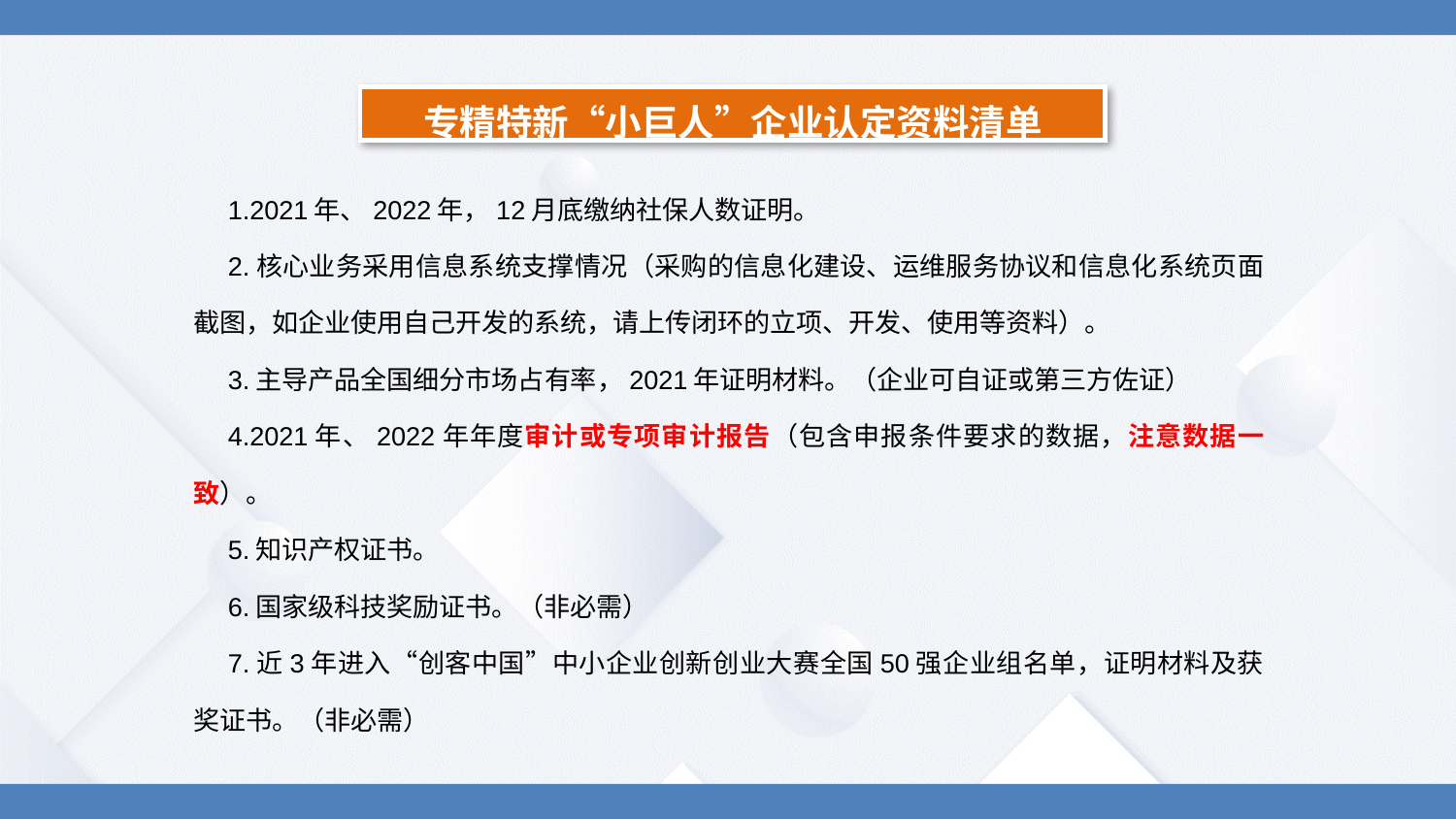

专精特新“小巨人”企业认定资料清单

1.2021年、2022年，12月底缴纳社保人数证明。
2.核心业务采用信息系统支撑情况（采购的信息化建设、运维服务协议和信息化系统页面截图，如企业使用自己开发的系统，请上传闭环的立项、开发、使用等资料）。
3.主导产品全国细分市场占有率，2021年证明材料。（企业可自证或第三方佐证）
4.2021年、2022年年度审计或专项审计报告（包含申报条件要求的数据，注意数据一致）。
5.知识产权证书。
6.国家级科技奖励证书。（非必需）
7.近3年进入“创客中国”中小企业创新创业大赛全国50强企业组名单，证明材料及获奖证书。（非必需）